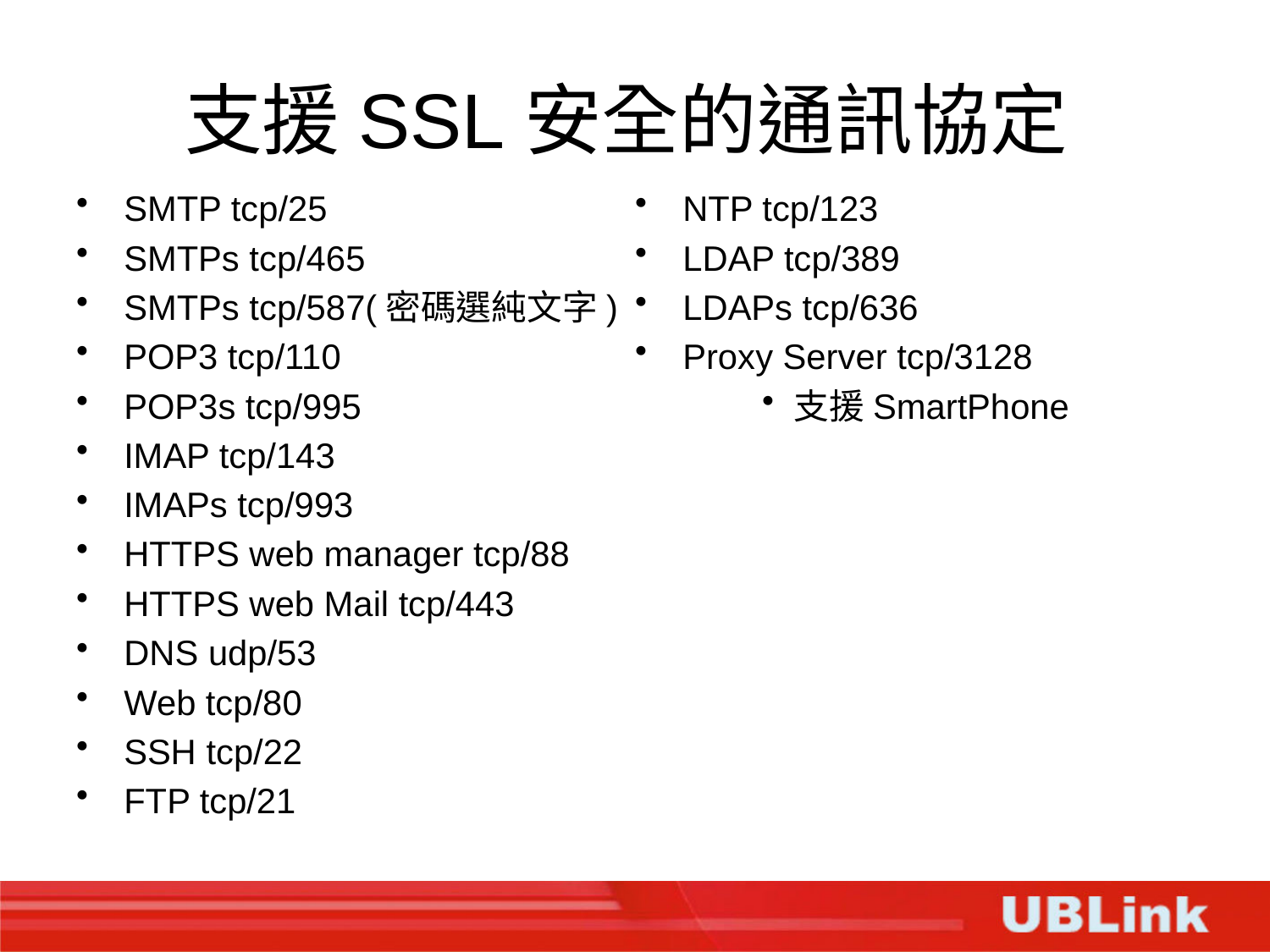

# 支援SSL安全的通訊協定
SMTP tcp/25
SMTPs tcp/465
SMTPs tcp/587(密碼選純文字)
POP3 tcp/110
POP3s tcp/995
IMAP tcp/143
IMAPs tcp/993
HTTPS web manager tcp/88
HTTPS web Mail tcp/443
DNS udp/53
Web tcp/80
SSH tcp/22
FTP tcp/21
NTP tcp/123
LDAP tcp/389
LDAPs tcp/636
Proxy Server tcp/3128
支援SmartPhone